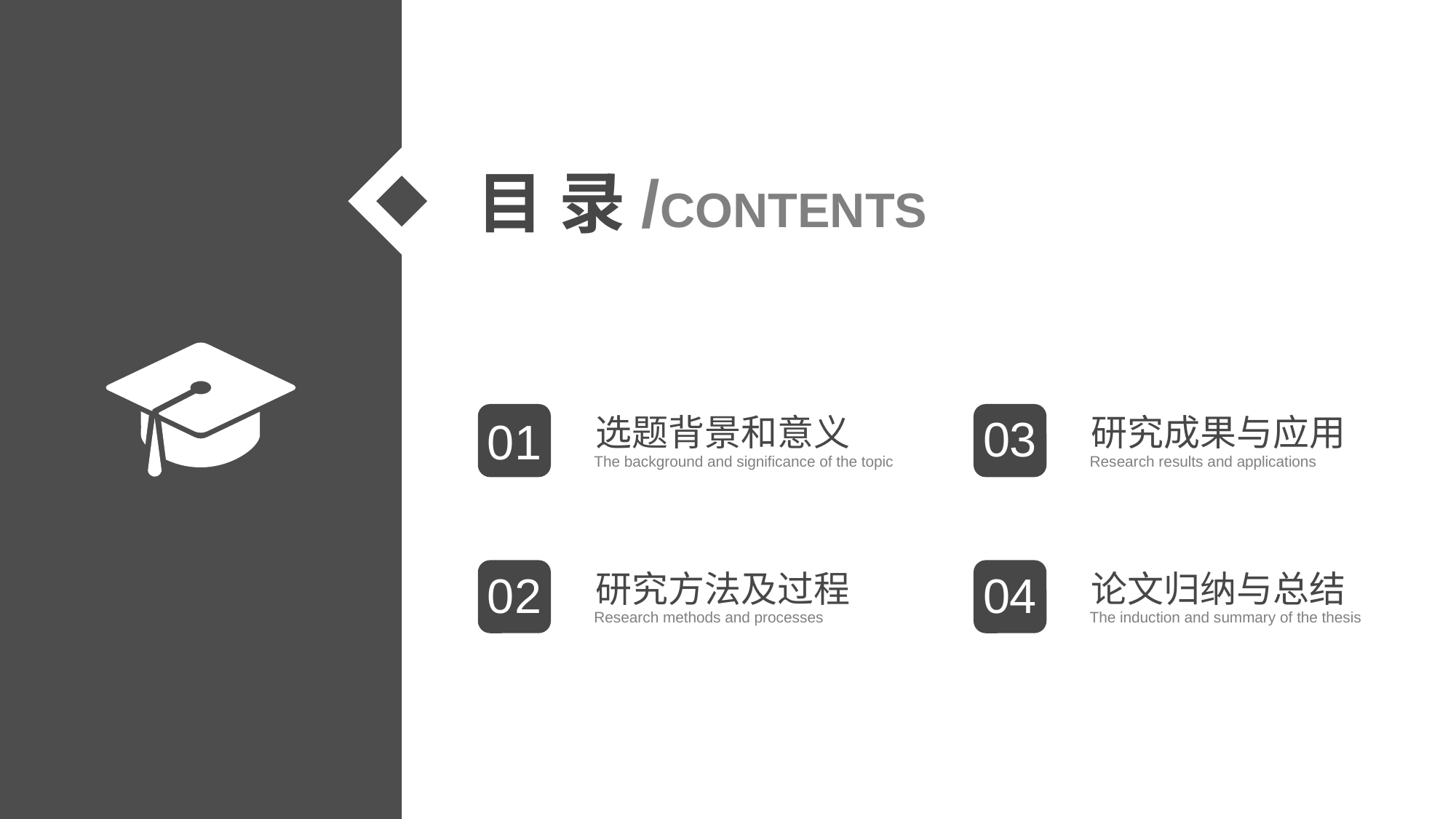

目 录/CONTENTS

03

研究成果与应用
Research results and applications

选题背景和意义
The background and significance of the topic
01
02

研究方法及过程
Research methods and processes
04

论文归纳与总结
The induction and summary of the thesis